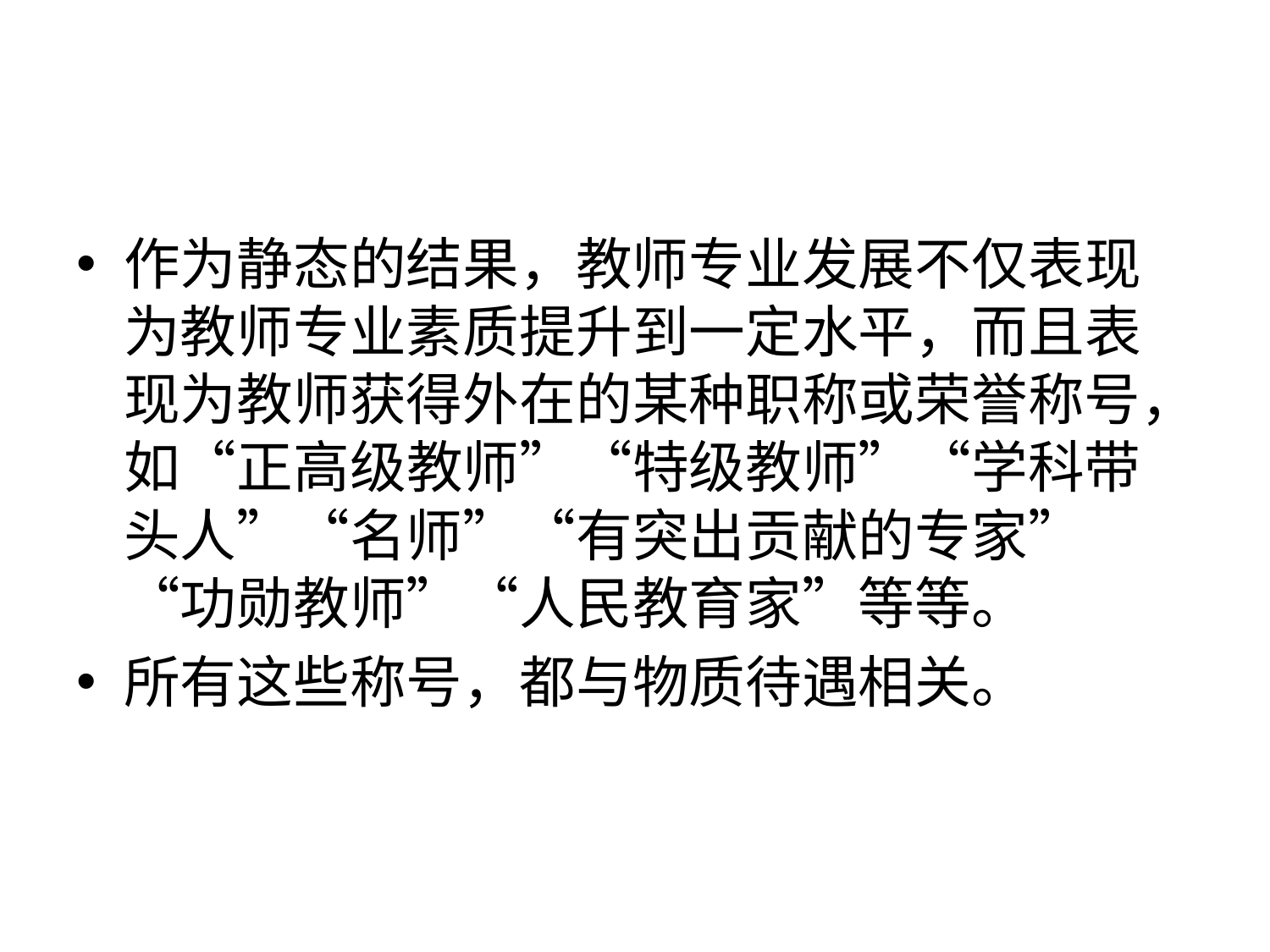

#
作为静态的结果，教师专业发展不仅表现为教师专业素质提升到一定水平，而且表现为教师获得外在的某种职称或荣誉称号，如“正高级教师”“特级教师”“学科带头人”“名师”“有突出贡献的专家”“功勋教师”“人民教育家”等等。
所有这些称号，都与物质待遇相关。